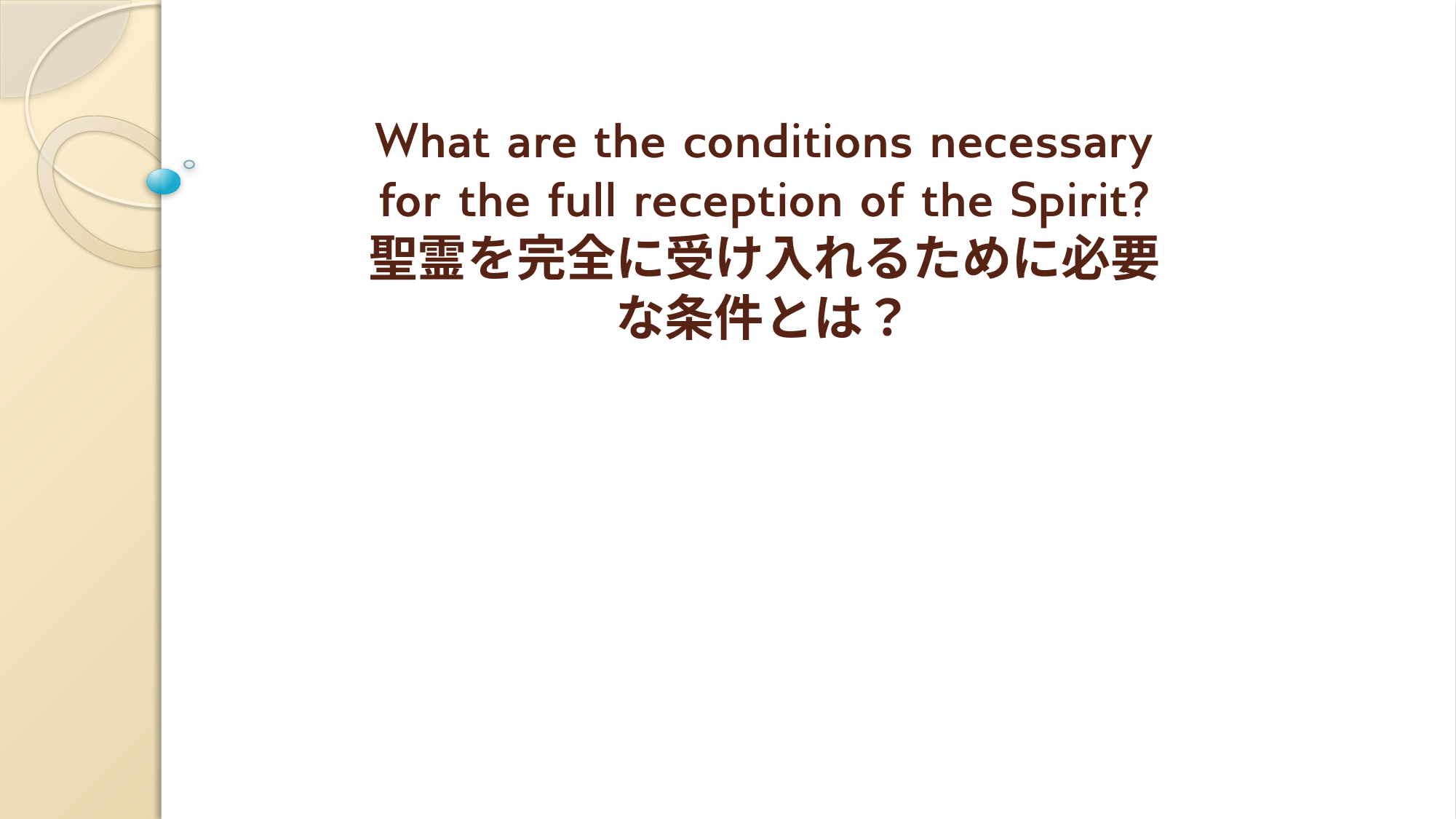

# What are the conditions necessary for the full reception of the Spirit? 聖霊を完全に受け入れるために必要な条件とは？